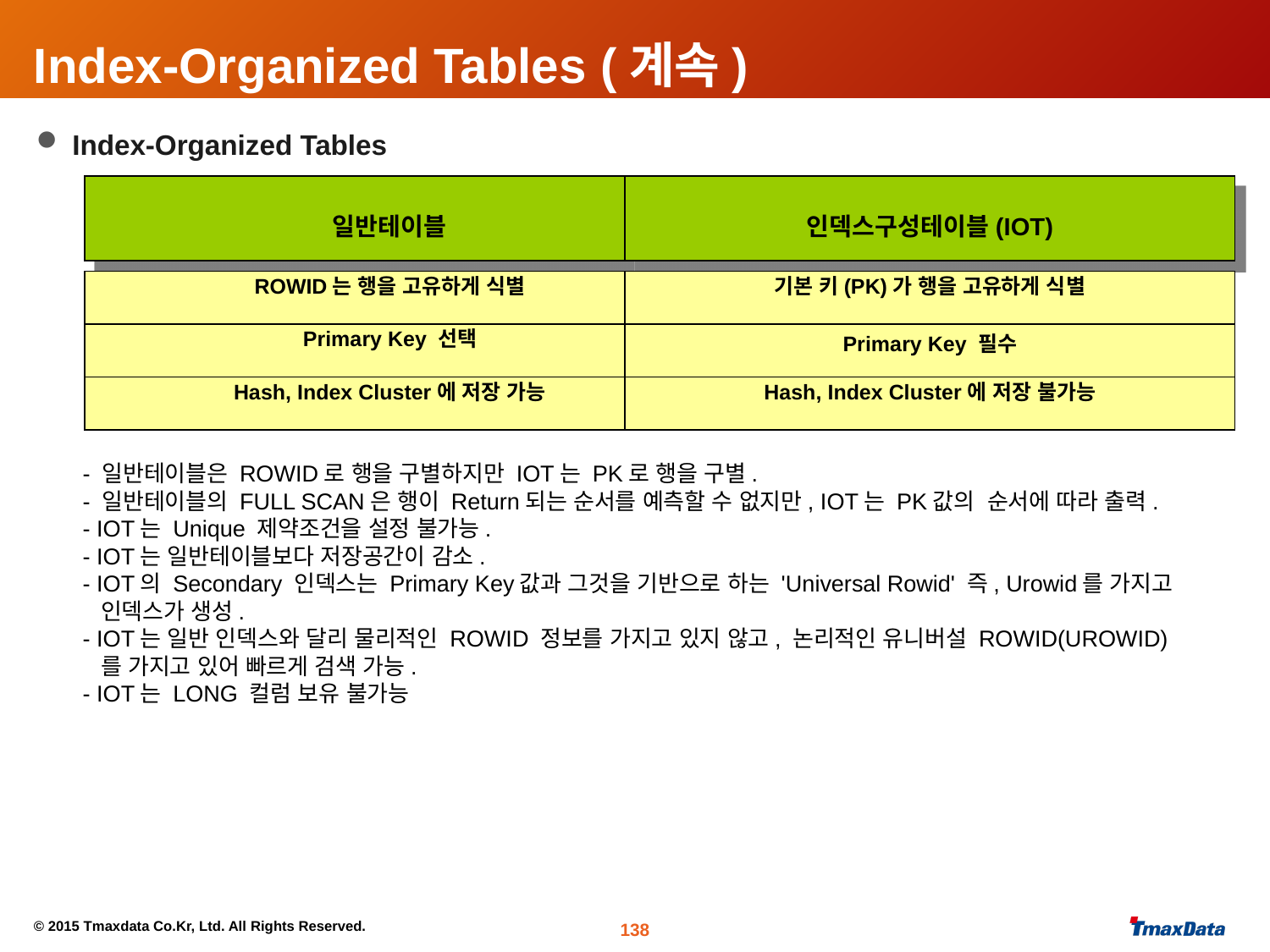

# Index-Organized Tables (계속)
 Index-Organized Tables

일반테이블

인덱스구성테이블(IOT)

ROWID는 행을 고유하게 식별

기본 키(PK)가 행을 고유하게 식별

Primary Key 선택

Primary Key 필수

Hash, Index Cluster에 저장 가능

Hash, Index Cluster에 저장 불가능

- 일반테이블은 ROWID로 행을 구별하지만 IOT는 PK로 행을 구별.
- 일반테이블의 FULL SCAN은 행이 Return되는 순서를 예측할 수 없지만, IOT는 PK값의  순서에 따라 출력.
- IOT는 Unique 제약조건을 설정 불가능.
- IOT는 일반테이블보다 저장공간이 감소.
- IOT의 Secondary 인덱스는 Primary Key값과 그것을 기반으로 하는 'Universal Rowid' 즉, Urowid를 가지고
  인덱스가 생성.
- IOT는 일반 인덱스와 달리 물리적인 ROWID 정보를 가지고 있지 않고, 논리적인 유니버설 ROWID(UROWID)
  를 가지고 있어 빠르게 검색 가능.
- IOT는 LONG 컬럼 보유 불가능